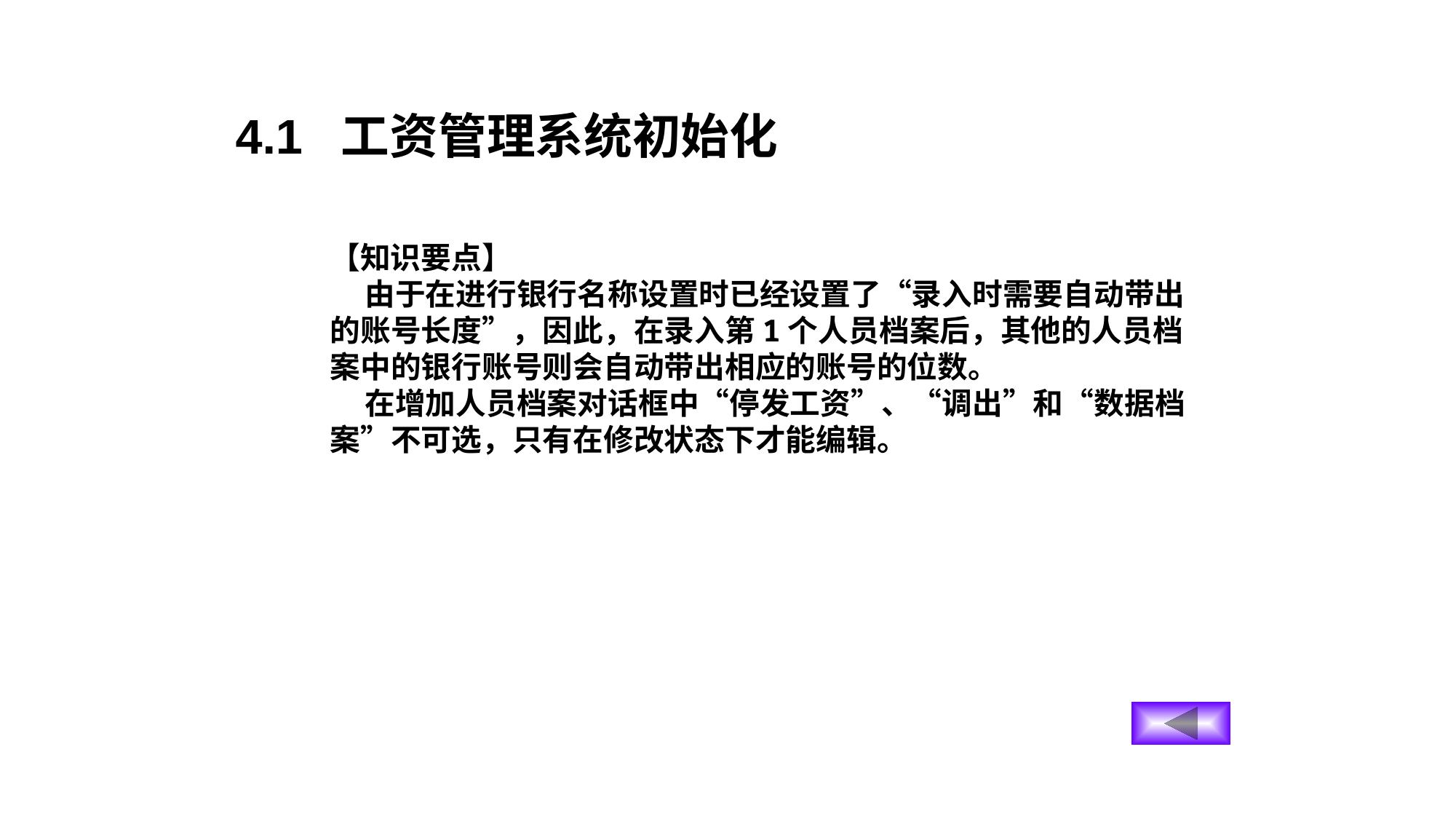

4.1  工资管理系统初始化
【知识要点】
    由于在进行银行名称设置时已经设置了“录入时需要自动带出的账号长度”，因此，在录入第1个人员档案后，其他的人员档案中的银行账号则会自动带出相应的账号的位数。
    在增加人员档案对话框中“停发工资”、“调出”和“数据档案”不可选，只有在修改状态下才能编辑。